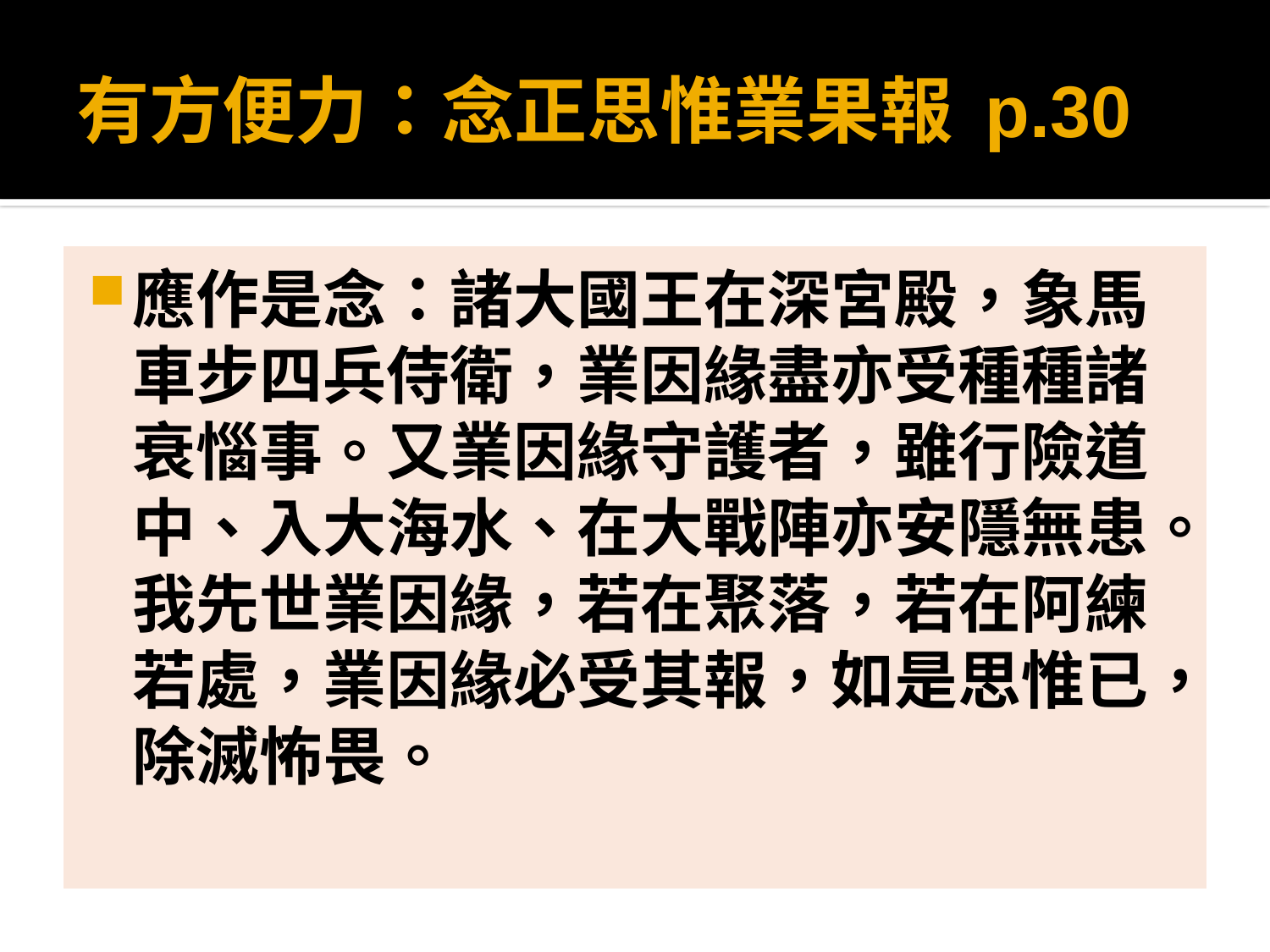

# 有方便力：念正思惟業果報 p.30
應作是念：諸大國王在深宮殿，象馬車步四兵侍衛，業因緣盡亦受種種諸衰惱事。又業因緣守護者，雖行險道中、入大海水、在大戰陣亦安隱無患。我先世業因緣，若在聚落，若在阿練若處，業因緣必受其報，如是思惟已，除滅怖畏。